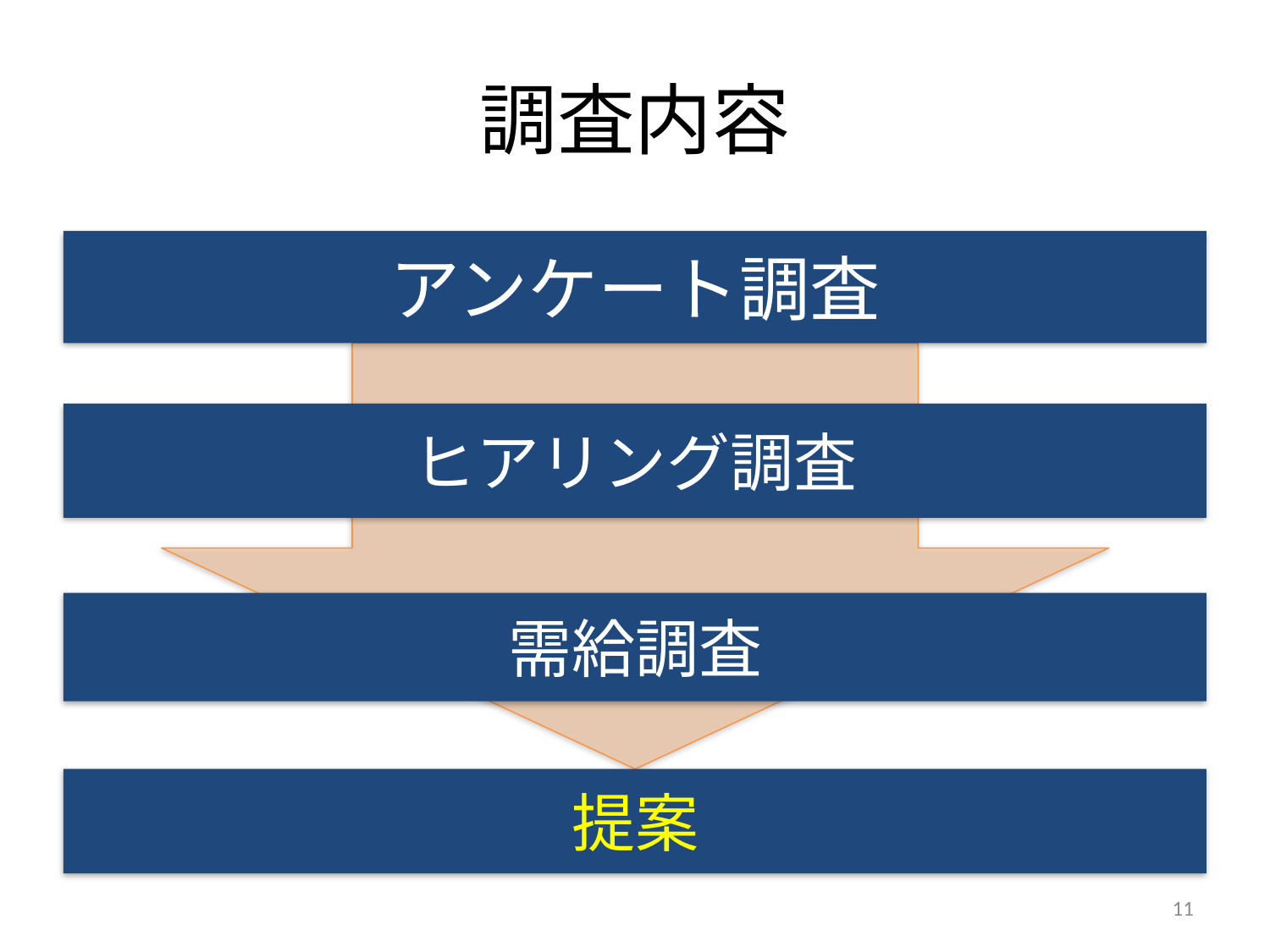

# 調査内容
アンケート調査

ヒアリング調査
需給調査
提案
11